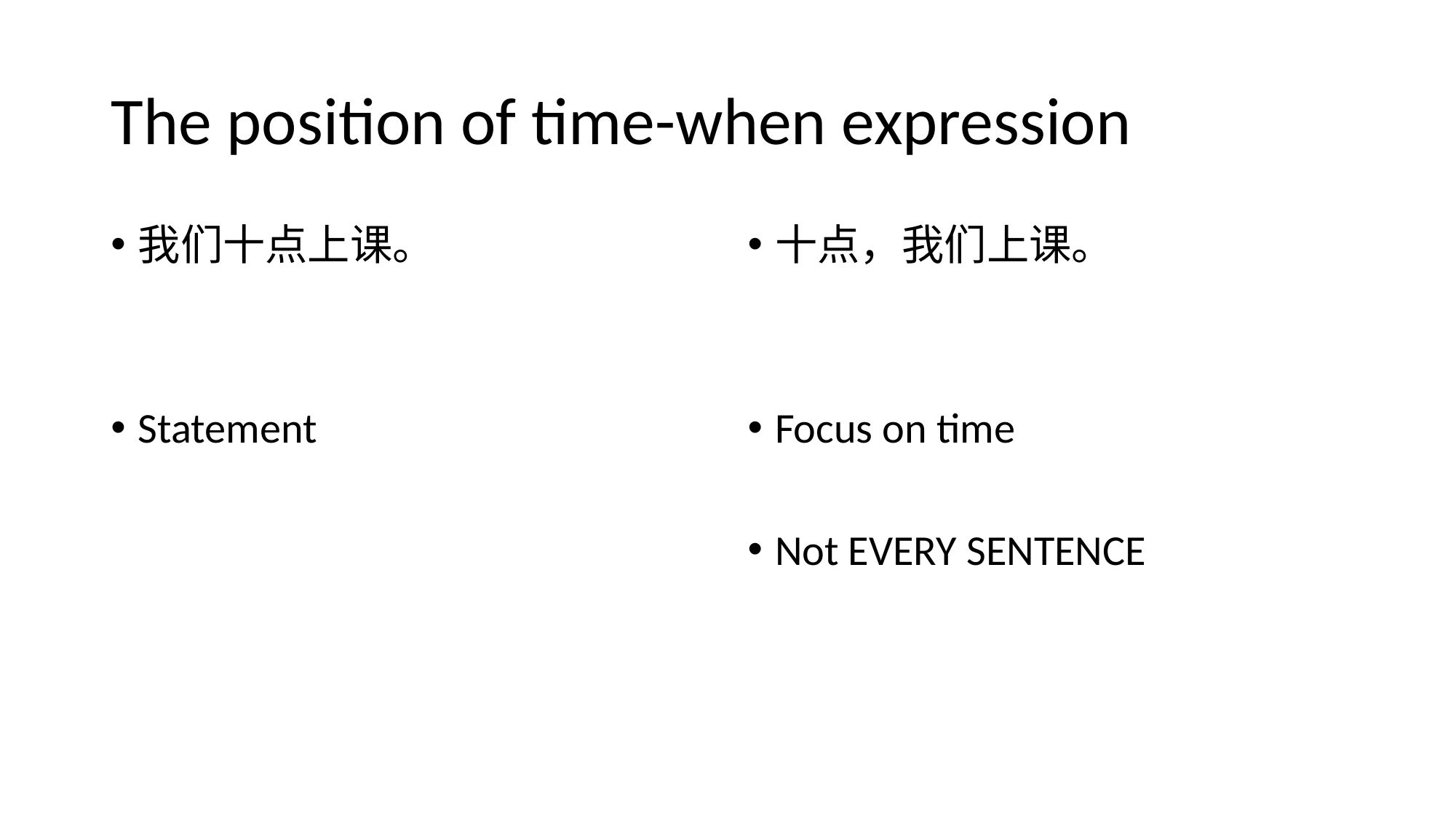

# The position of time-when expression
我们十点上课。

Statement
十点，我们上课。

Focus on time

Not EVERY SENTENCE